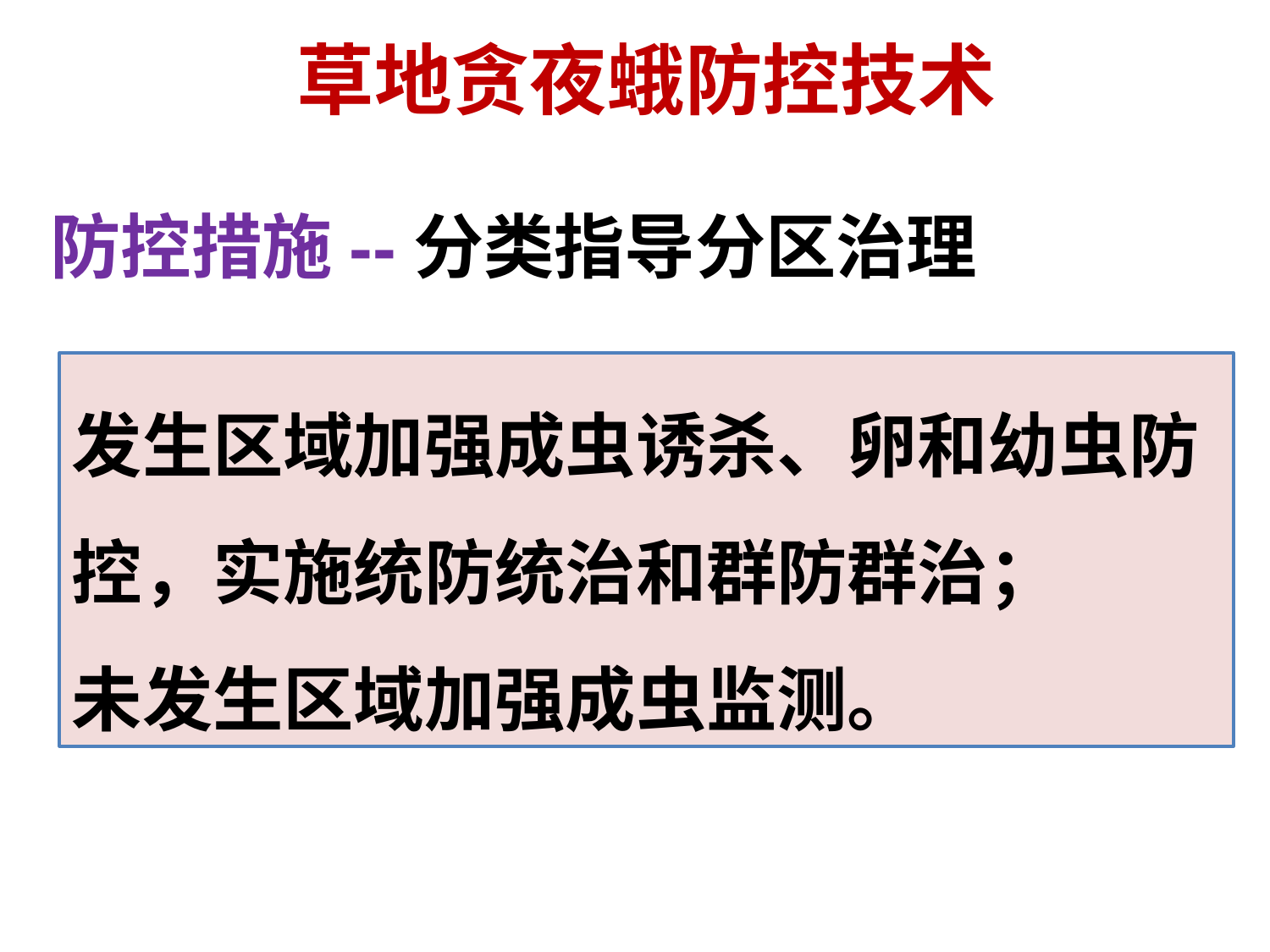

# 草地贪夜蛾防控技术
防控措施--分类指导分区治理
发生区域加强成虫诱杀、卵和幼虫防控，实施统防统治和群防群治；
未发生区域加强成虫监测。